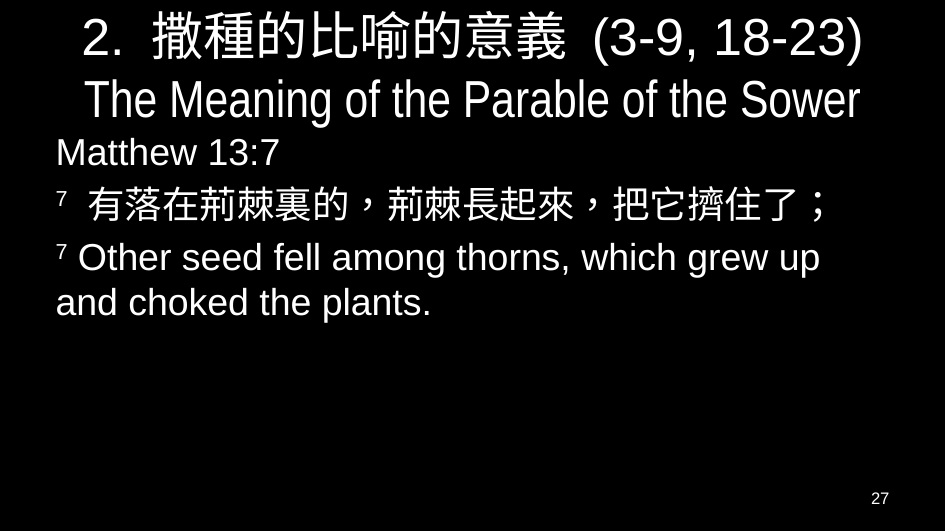

# 2. 撒種的比喻的意義 (3-9, 18-23) The Meaning of the Parable of the Sower
Matthew 13:7
7 有落在荊棘裏的，荊棘長起來，把它擠住了；
7 Other seed fell among thorns, which grew up and choked the plants.

27